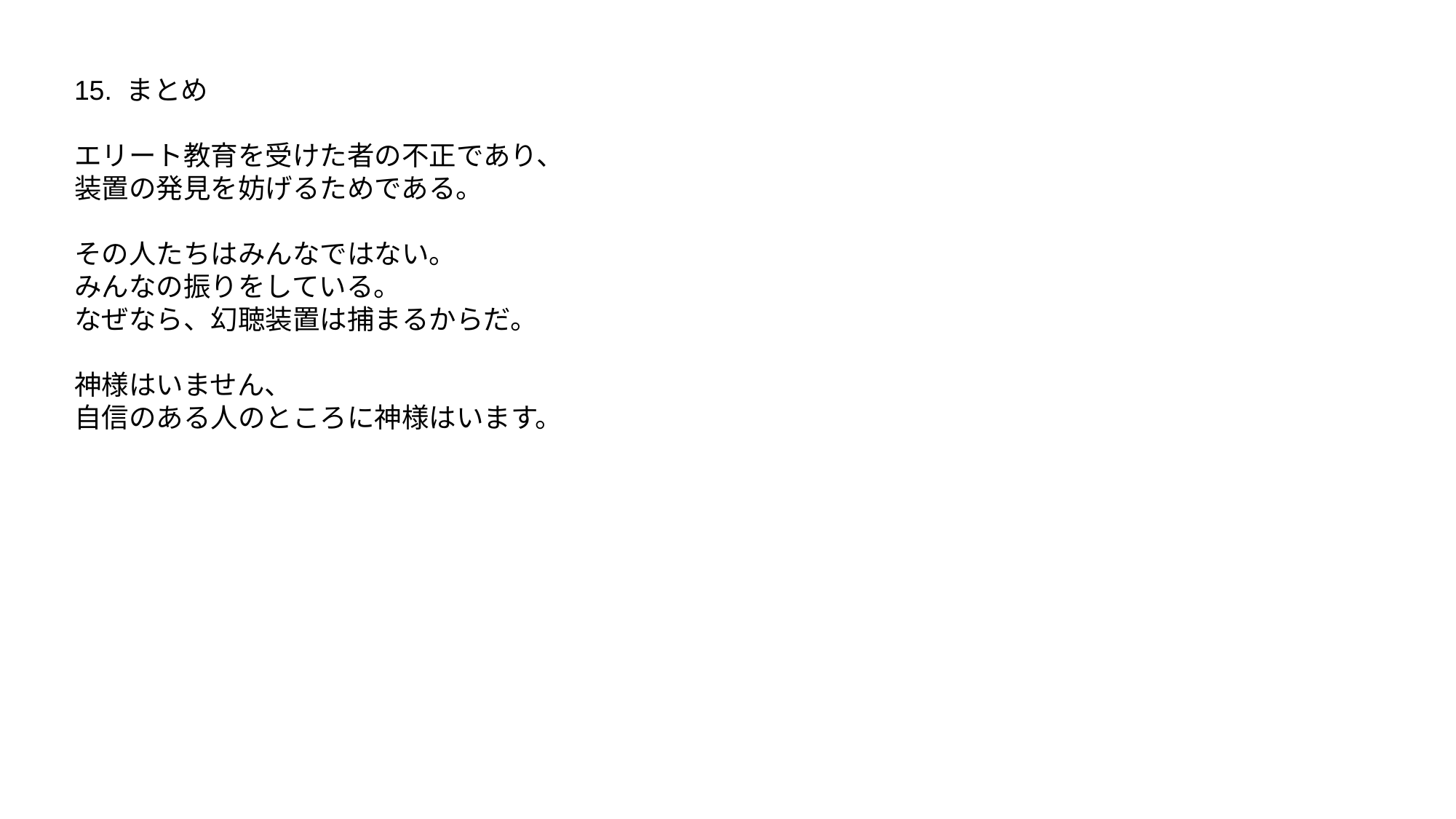

15. まとめ

エリート教育を受けた者の不正であり、
装置の発見を妨げるためである。

その人たちはみんなではない。
みんなの振りをしている。
なぜなら、幻聴装置は捕まるからだ。

神様はいません、
自信のある人のところに神様はいます。